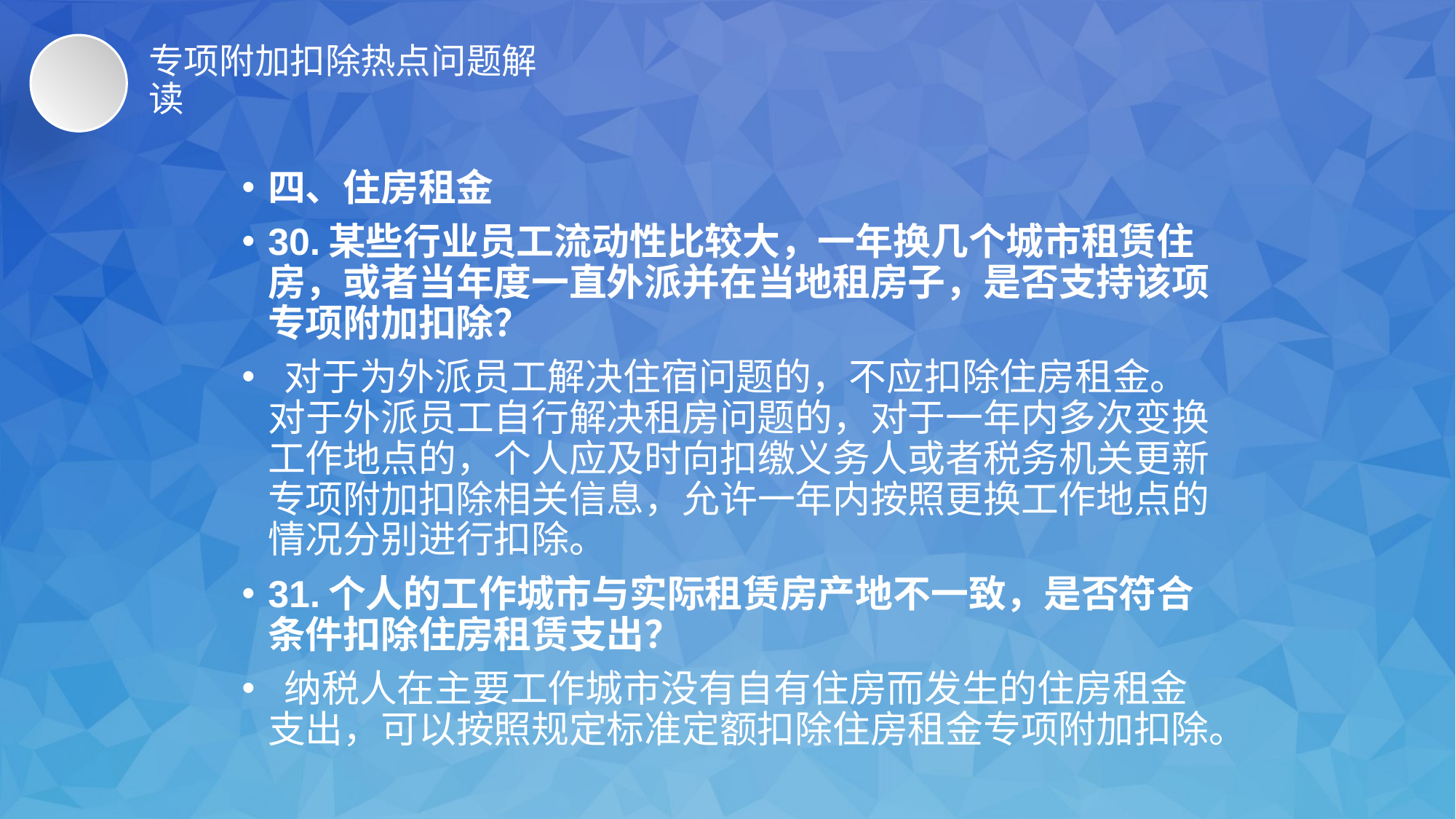

# 专项附加扣除热点问题解读
四、住房租金
30.某些行业员工流动性比较大，一年换几个城市租赁住房，或者当年度一直外派并在当地租房子，是否支持该项专项附加扣除？
 对于为外派员工解决住宿问题的，不应扣除住房租金。对于外派员工自行解决租房问题的，对于一年内多次变换工作地点的，个人应及时向扣缴义务人或者税务机关更新专项附加扣除相关信息，允许一年内按照更换工作地点的情况分别进行扣除。
31.个人的工作城市与实际租赁房产地不一致，是否符合条件扣除住房租赁支出？
 纳税人在主要工作城市没有自有住房而发生的住房租金支出，可以按照规定标准定额扣除住房租金专项附加扣除。